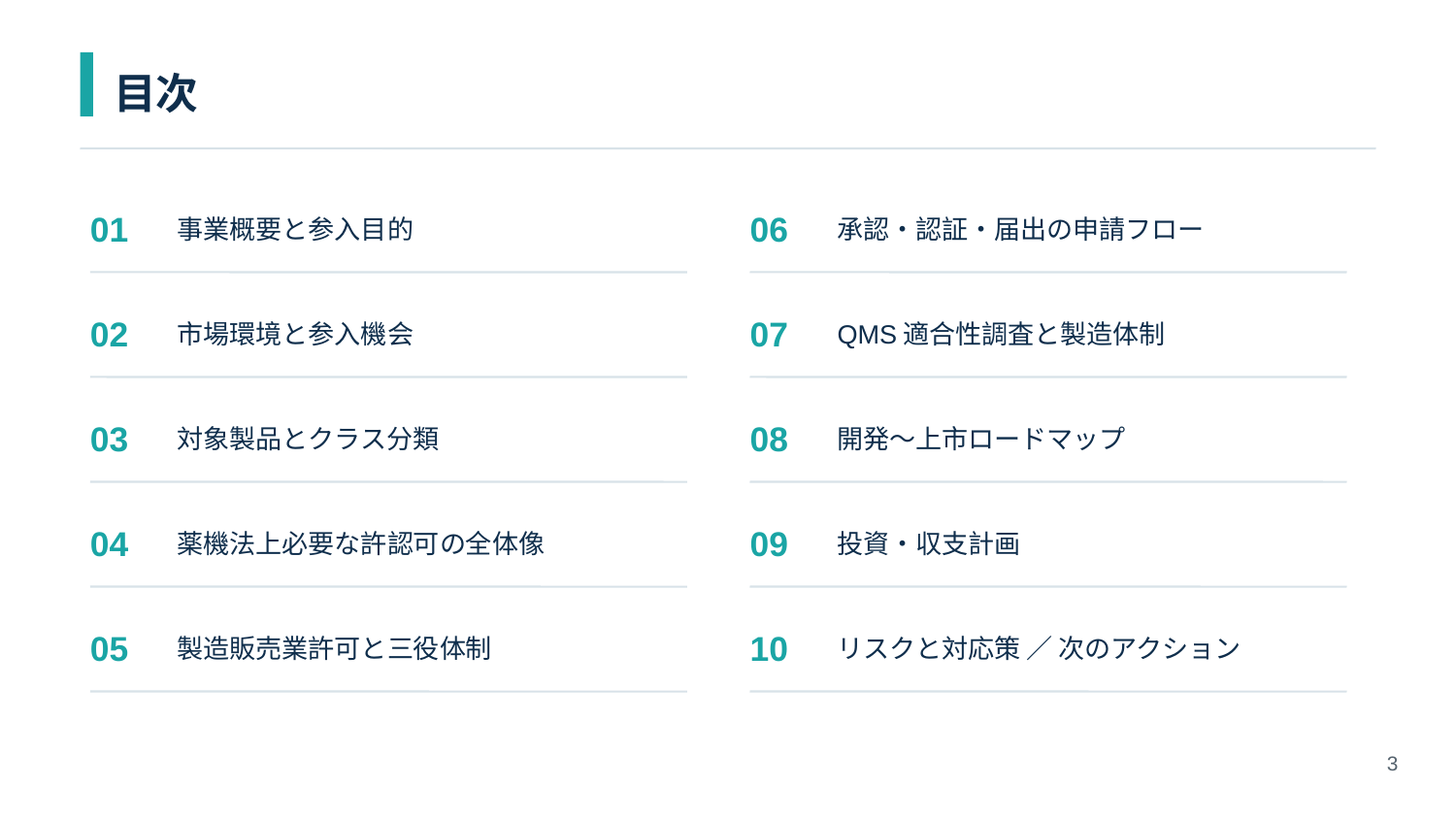

目次
01
事業概要と参入目的
06
承認・認証・届出の申請フロー

02
市場環境と参入機会
07
QMS適合性調査と製造体制

03
対象製品とクラス分類
08
開発〜上市ロードマップ

04
薬機法上必要な許認可の全体像
09
投資・収支計画

05
製造販売業許可と三役体制
10
リスクと対応策 ／ 次のアクション

3